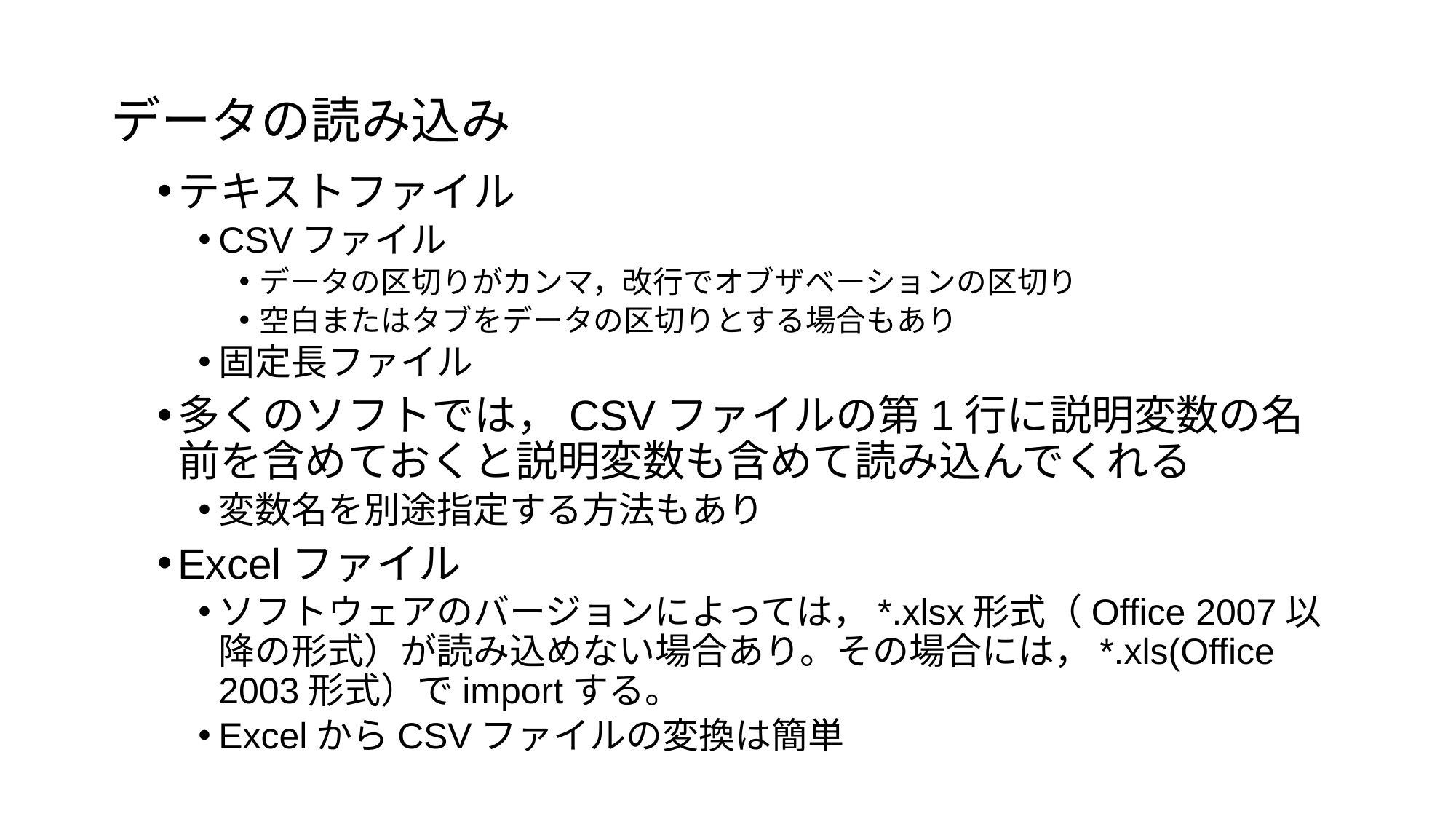

# データの読み込み
テキストファイル
CSVファイル
データの区切りがカンマ，改行でオブザベーションの区切り
空白またはタブをデータの区切りとする場合もあり
固定長ファイル
多くのソフトでは，CSVファイルの第1行に説明変数の名前を含めておくと説明変数も含めて読み込んでくれる
変数名を別途指定する方法もあり
Excelファイル
ソフトウェアのバージョンによっては，*.xlsx形式（Office 2007以降の形式）が読み込めない場合あり。その場合には，*.xls(Office 2003形式）でimportする。
ExcelからCSVファイルの変換は簡単